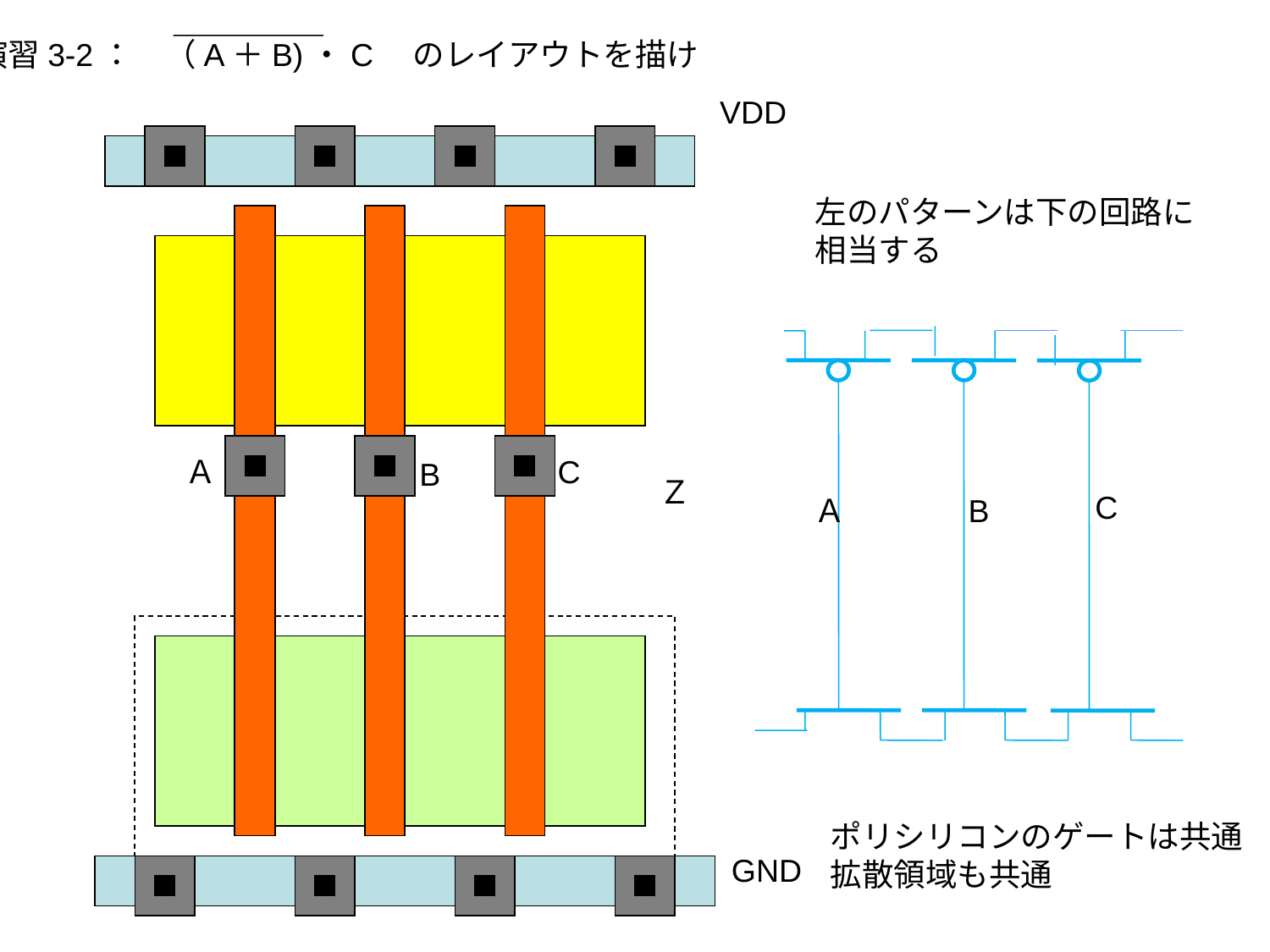

演習3-2：　（A＋B)・C　のレイアウトを描け

VDD

左のパターンは下の回路に
相当する

Ａ
C
B
Ｚ
C
Ａ
B

ポリシリコンのゲートは共通
拡散領域も共通
GND